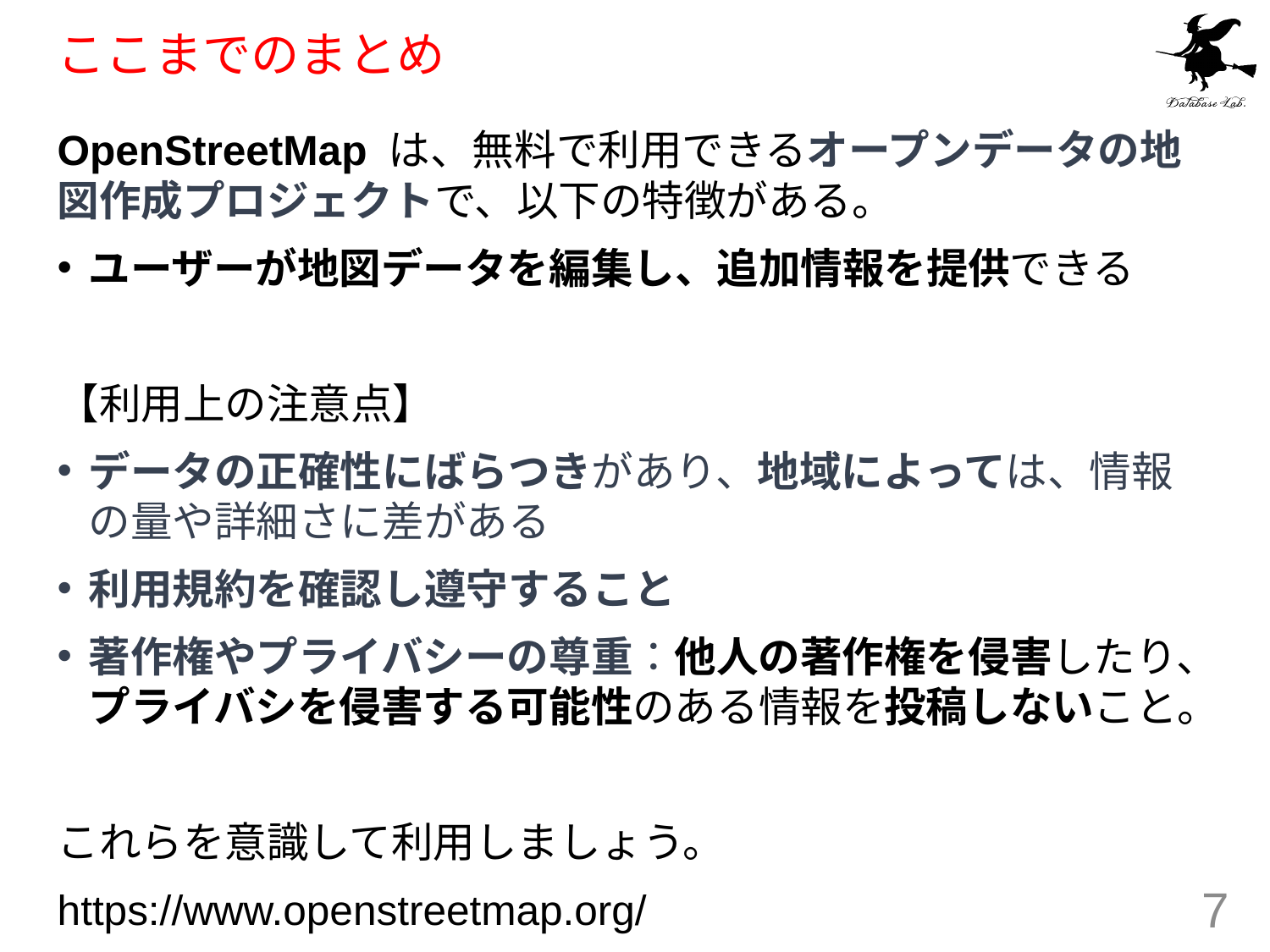

# ここまでのまとめ
OpenStreetMap は、無料で利用できるオープンデータの地図作成プロジェクトで、以下の特徴がある。
ユーザーが地図データを編集し、追加情報を提供できる

【利用上の注意点】
データの正確性にばらつきがあり、地域によっては、情報の量や詳細さに差がある
利用規約を確認し遵守すること
著作権やプライバシーの尊重：他人の著作権を侵害したり、プライバシを侵害する可能性のある情報を投稿しないこと。

これらを意識して利用しましょう。
https://www.openstreetmap.org/
7